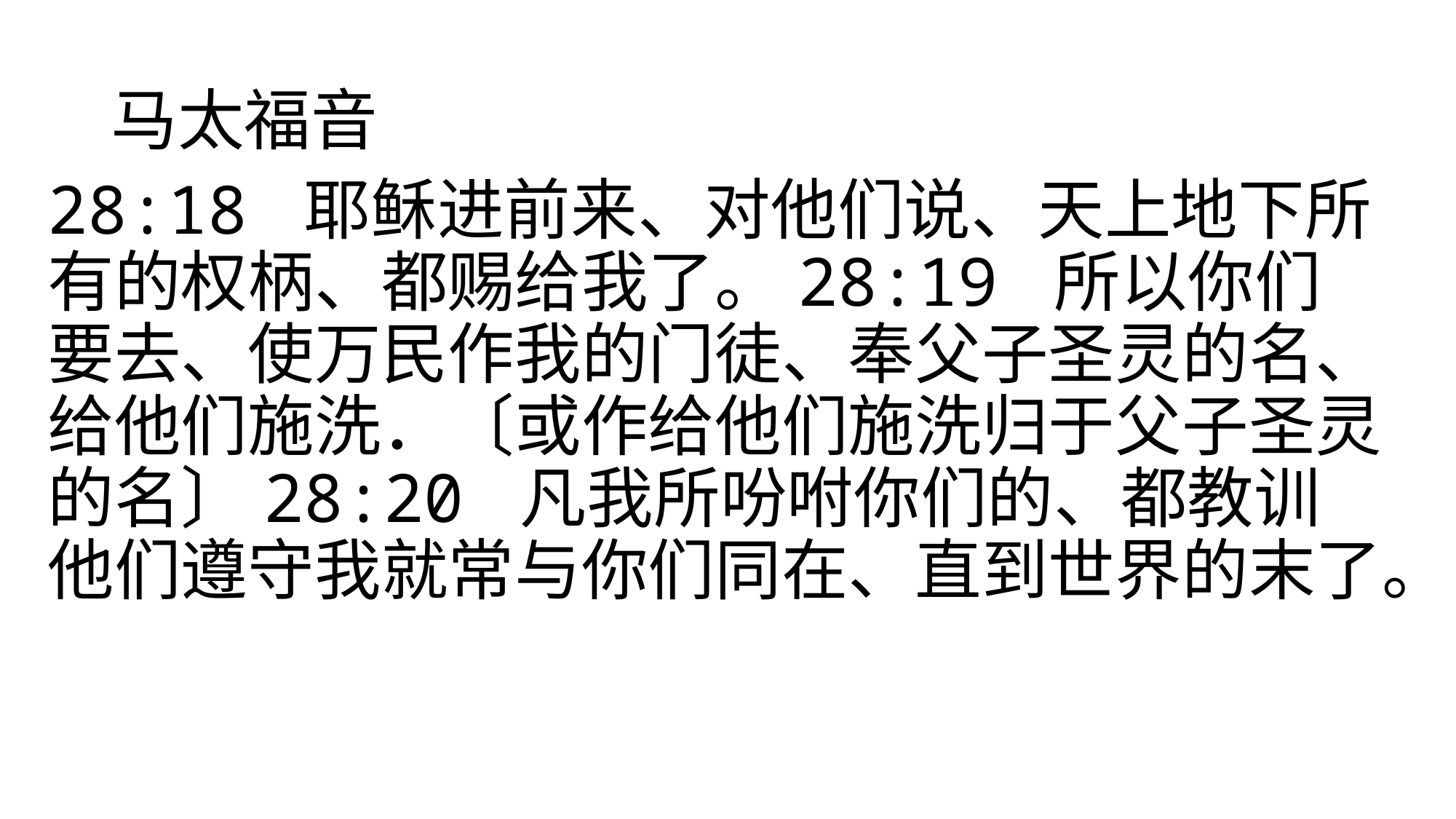

# 马太福音
28:18 耶稣进前来、对他们说、天上地下所有的权柄、都赐给我了。28:19 所以你们要去、使万民作我的门徒、奉父子圣灵的名、给他们施洗．〔或作给他们施洗归于父子圣灵的名〕28:20 凡我所吩咐你们的、都教训他们遵守我就常与你们同在、直到世界的末了。